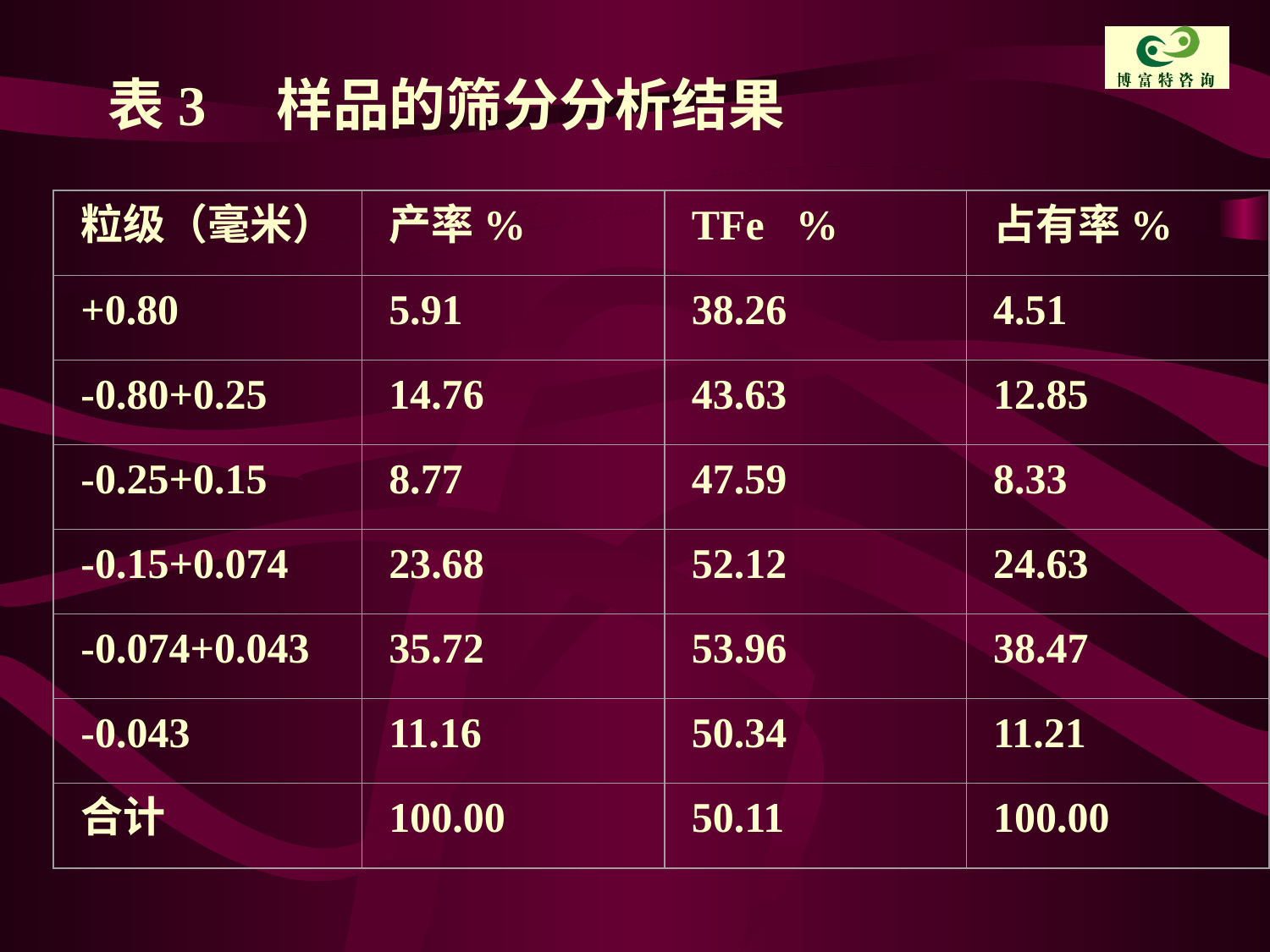

表3    样品的筛分分析结果

粒级（毫米）

产率%

TFe   %

占有率%

+0.80

5.91

38.26

4.51

-0.80+0.25

14.76

43.63

12.85

-0.25+0.15

8.77

47.59

8.33

-0.15+0.074

23.68

52.12

24.63

-0.074+0.043

35.72

53.96

38.47

-0.043

11.16

50.34

11.21

合计

100.00

50.11

100.00